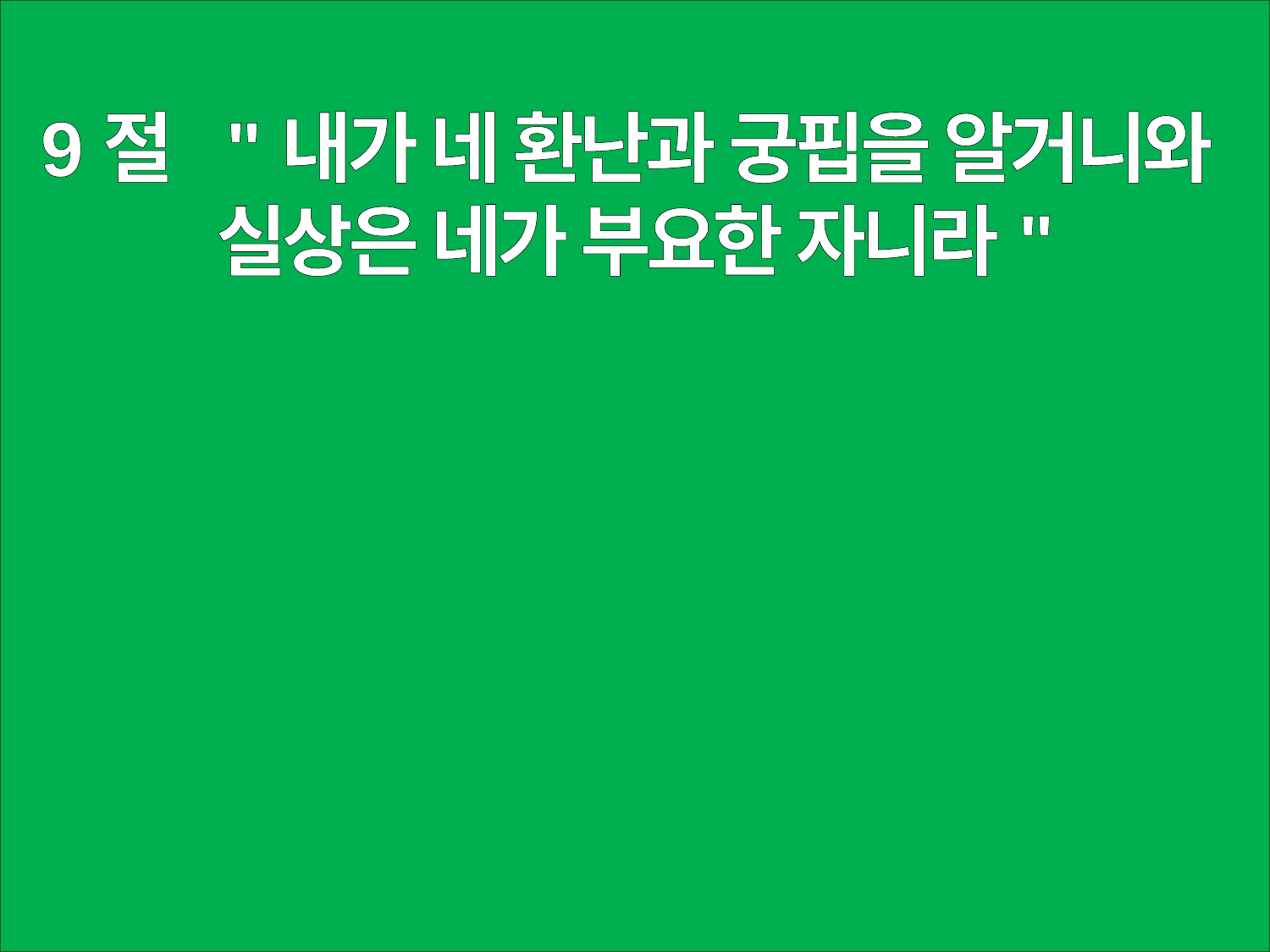

9절  "내가 네 환난과 궁핍을 알거니와
실상은 네가 부요한 자니라"